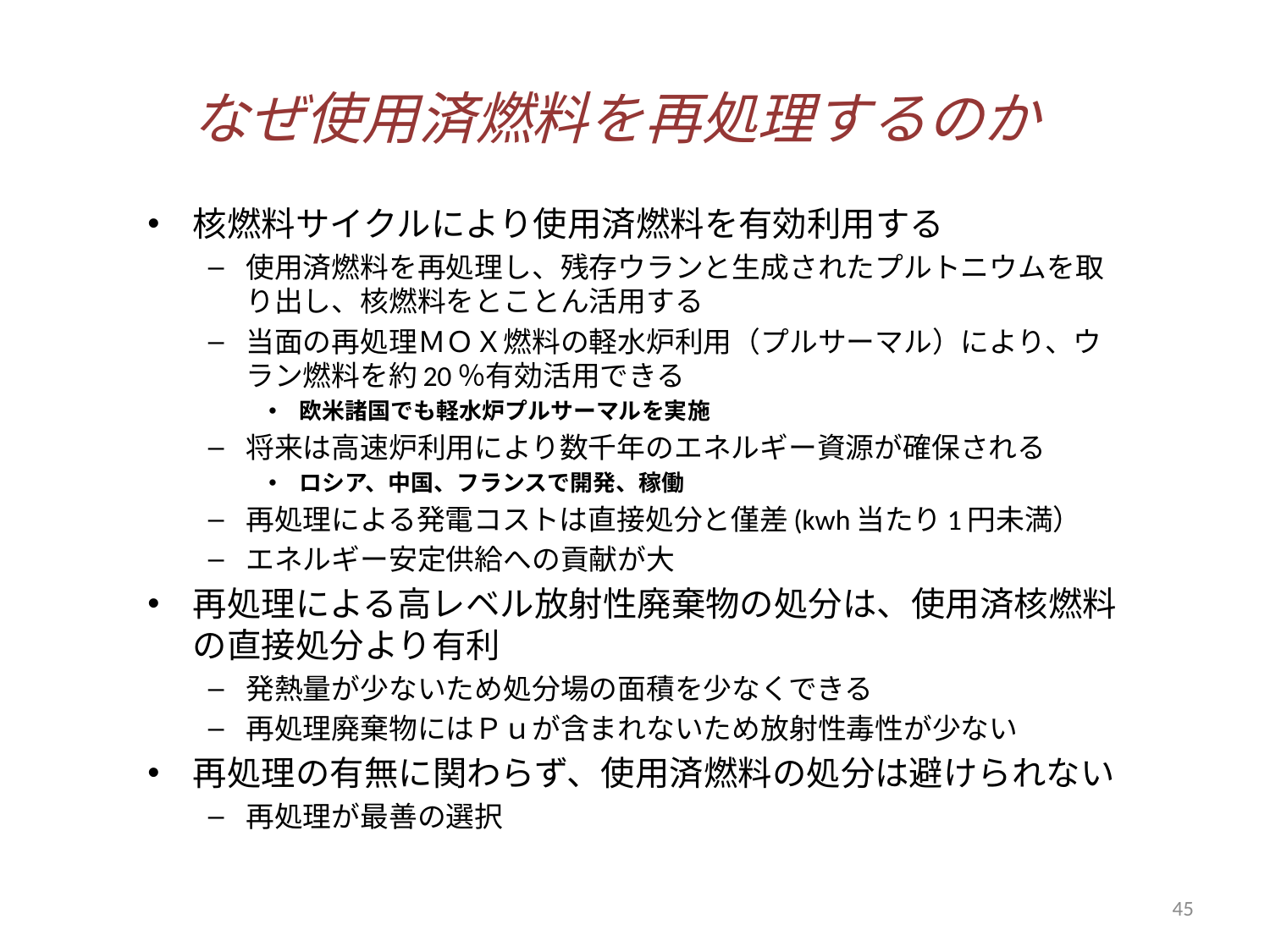

# なぜ使用済燃料を再処理するのか
核燃料サイクルにより使用済燃料を有効利用する
使用済燃料を再処理し、残存ウランと生成されたプルトニウムを取り出し、核燃料をとことん活用する
当面の再処理ＭＯＸ燃料の軽水炉利用（プルサーマル）により、ウラン燃料を約20％有効活用できる
欧米諸国でも軽水炉プルサーマルを実施
将来は高速炉利用により数千年のエネルギー資源が確保される
ロシア、中国、フランスで開発、稼働
再処理による発電コストは直接処分と僅差(kwh当たり1円未満）
エネルギー安定供給への貢献が大
再処理による高レベル放射性廃棄物の処分は、使用済核燃料の直接処分より有利
発熱量が少ないため処分場の面積を少なくできる
再処理廃棄物にはＰｕが含まれないため放射性毒性が少ない
再処理の有無に関わらず、使用済燃料の処分は避けられない
再処理が最善の選択
45